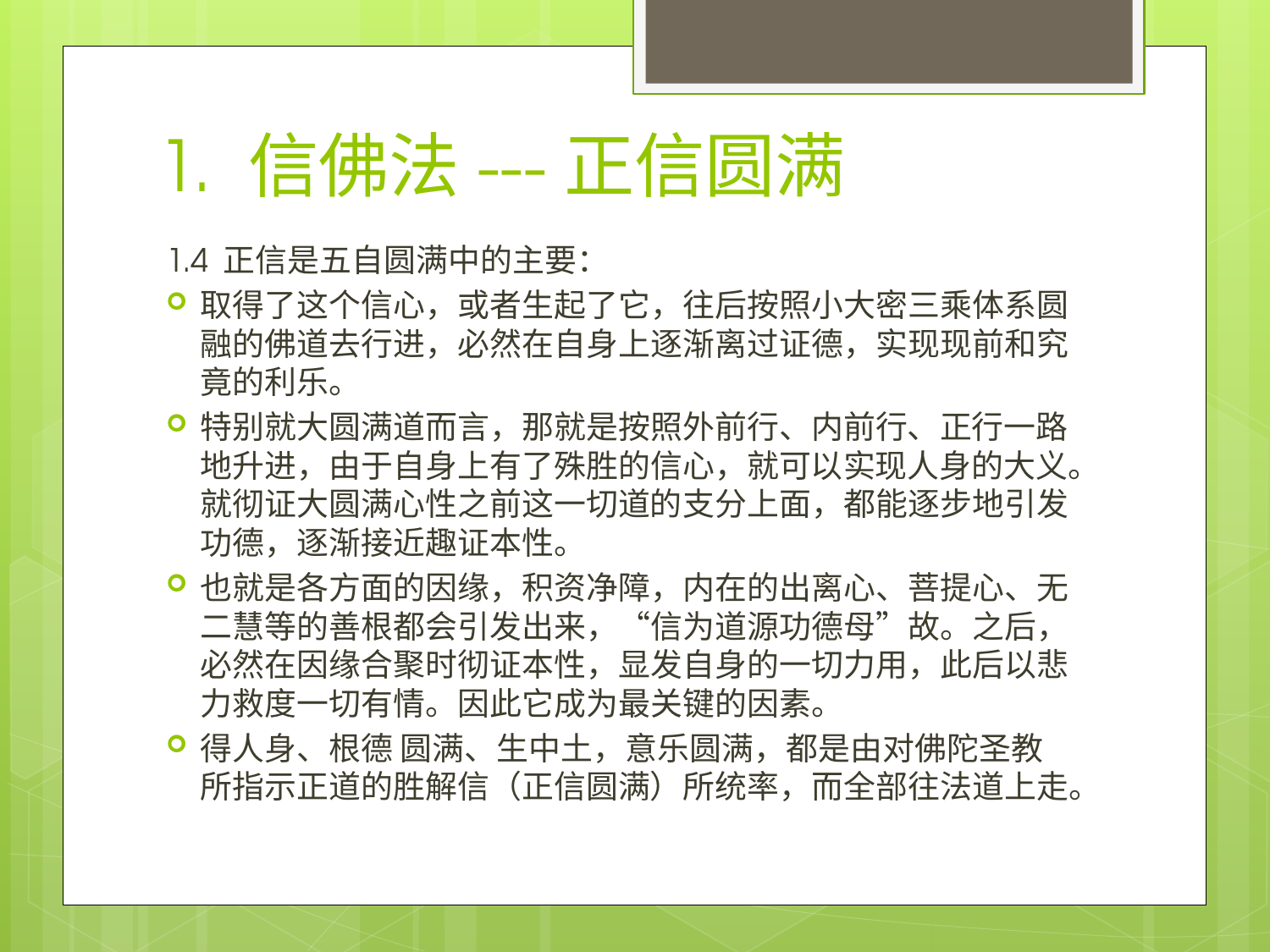

# 1. 信佛法---正信圆满
1.4 正信是五自圆满中的主要：
取得了这个信心，或者生起了它，往后按照小大密三乘体系圆融的佛道去行进，必然在自身上逐渐离过证德，实现现前和究竟的利乐。
特别就大圆满道而言，那就是按照外前行、内前行、正行一路地升进，由于自身上有了殊胜的信心，就可以实现人身的大义。就彻证大圆满心性之前这一切道的支分上面，都能逐步地引发功德，逐渐接近趣证本性。
也就是各方面的因缘，积资净障，内在的出离心、菩提心、无二慧等的善根都会引发出来，“信为道源功德母”故。之后，必然在因缘合聚时彻证本性，显发自身的一切力用，此后以悲力救度一切有情。因此它成为最关键的因素。
得人身、根德 圆满、生中土，意乐圆满，都是由对佛陀圣教所指示正道的胜解信（正信圆满）所统率，而全部往法道上走。